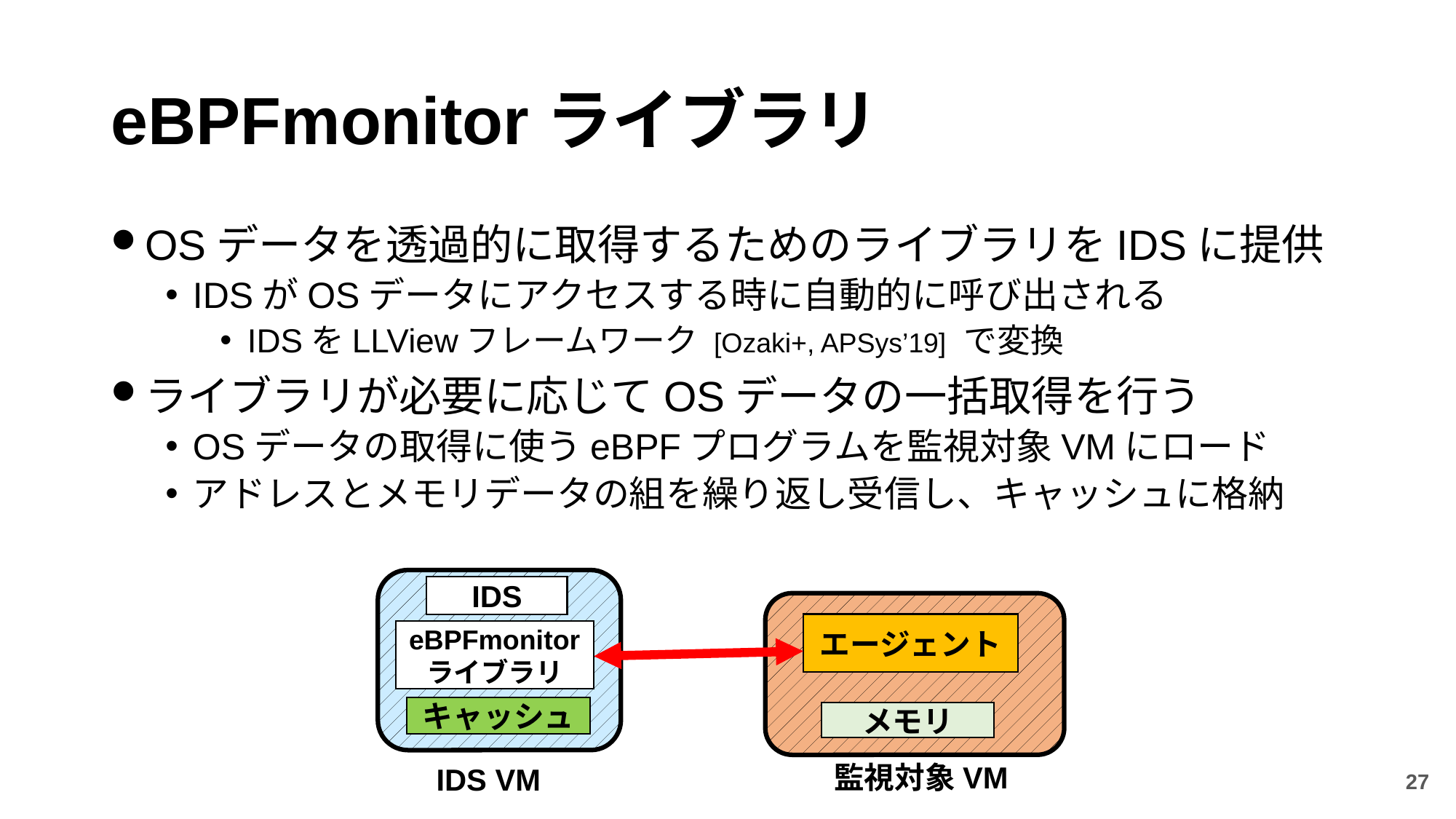

# eBPFmonitorライブラリ
OSデータを透過的に取得するためのライブラリをIDSに提供
IDSがOSデータにアクセスする時に自動的に呼び出される
IDSをLLViewフレームワーク [Ozaki+, APSys’19] で変換
ライブラリが必要に応じてOSデータの一括取得を行う
OSデータの取得に使うeBPFプログラムを監視対象VMにロード
アドレスとメモリデータの組を繰り返し受信し、キャッシュに格納

IDS

エージェント
eBPFmonitor
ライブラリ
キャッシュ
メモリ
監視対象VM
IDS VM
27